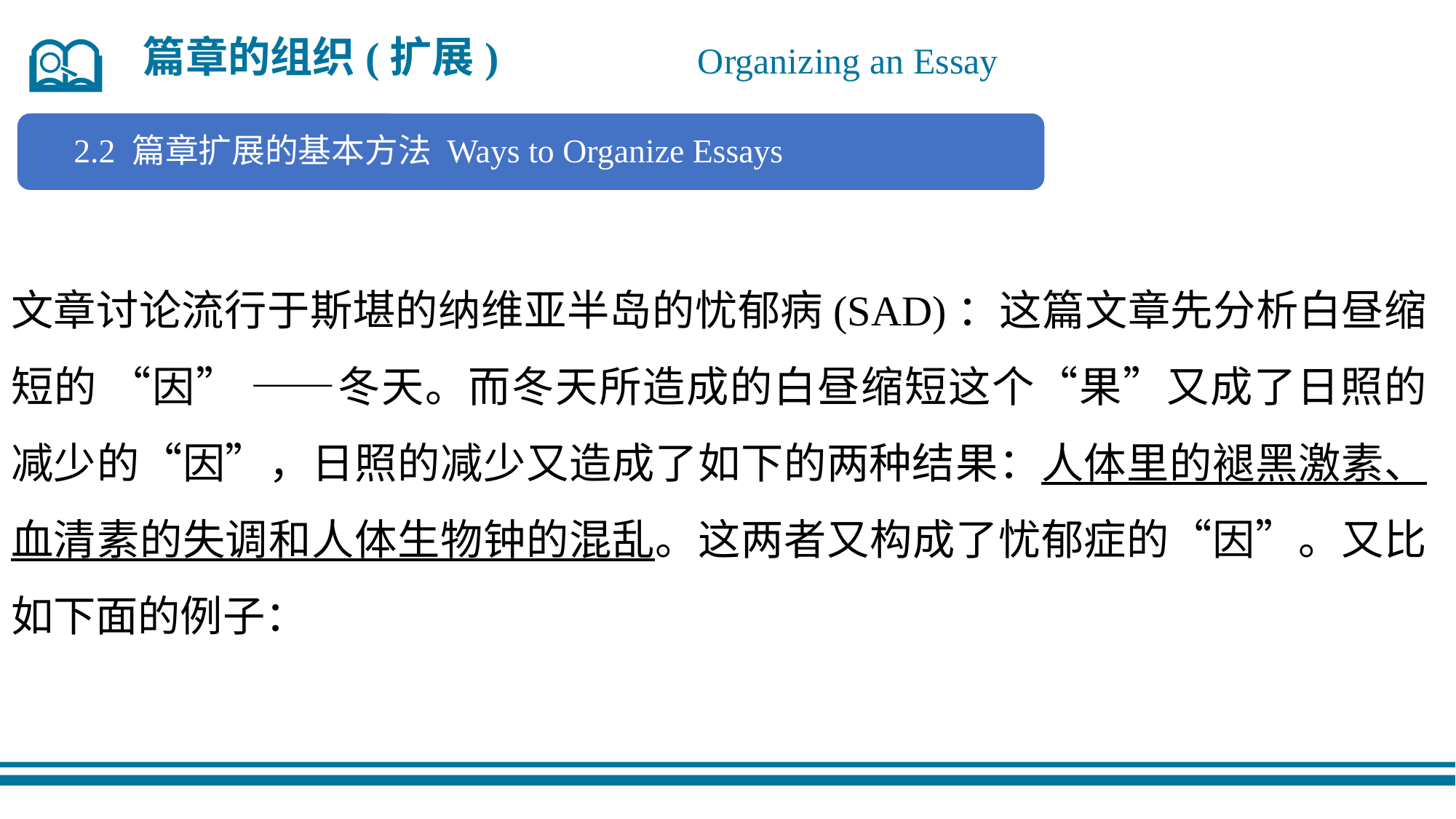

篇章的组织(扩展)
Organizing an Essay
文章讨论流行于斯堪的纳维亚半岛的忧郁病(SAD)：这篇文章先分析白昼缩短的 “因” ——冬天。而冬天所造成的白昼缩短这个“果”又成了日照的减少的“因”，日照的减少又造成了如下的两种结果：人体里的褪黑激素、血清素的失调和人体生物钟的混乱。这两者又构成了忧郁症的“因”。又比如下面的例子：
2.2 篇章扩展的基本方法 Ways to Organize Essays